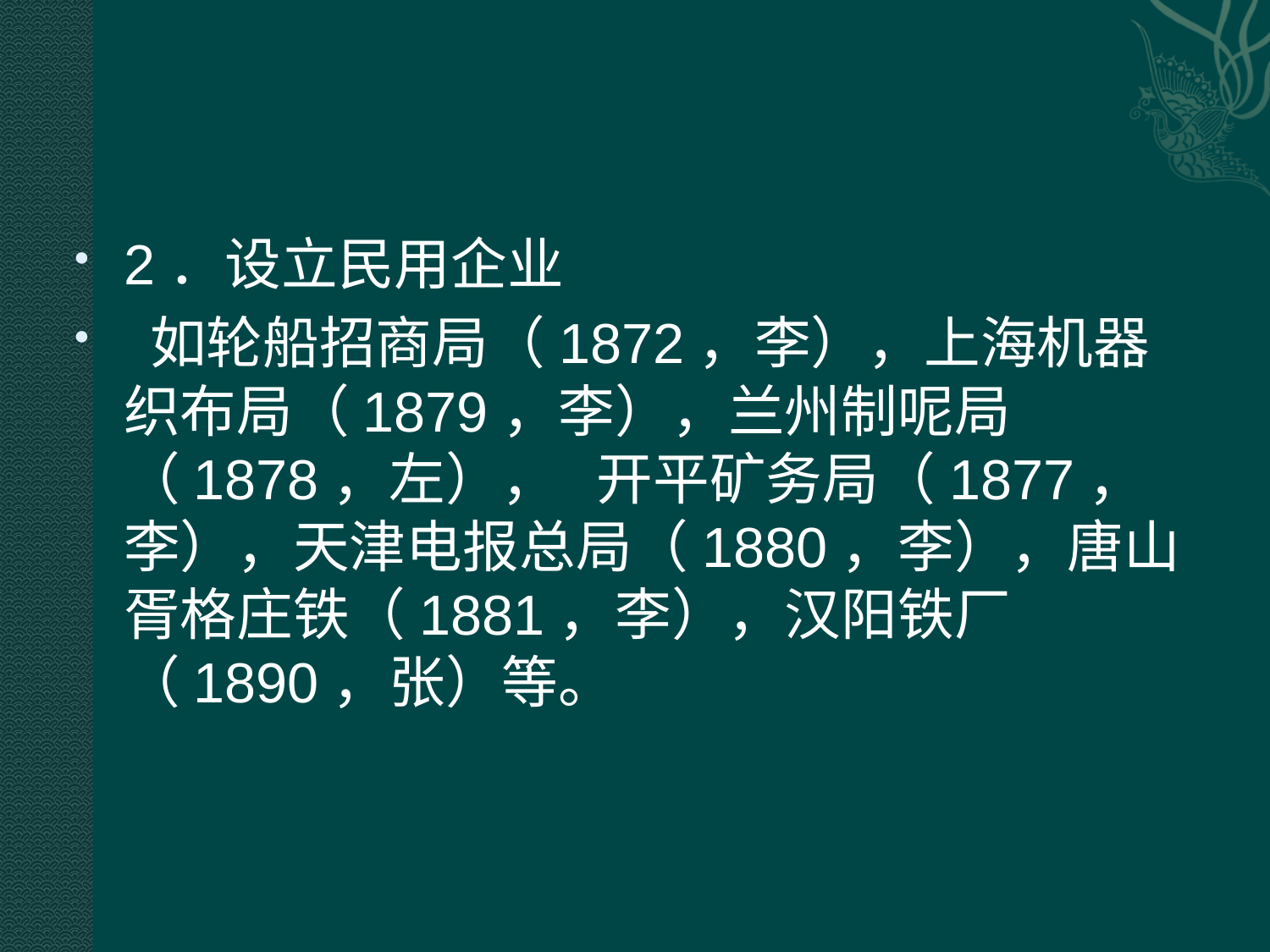

#
2．设立民用企业
 如轮船招商局（1872，李），上海机器织布局（1879，李），兰州制呢局 （1878，左），   开平矿务局（1877，李），天津电报总局（1880，李），唐山胥格庄铁（1881，李），汉阳铁厂（1890，张）等。